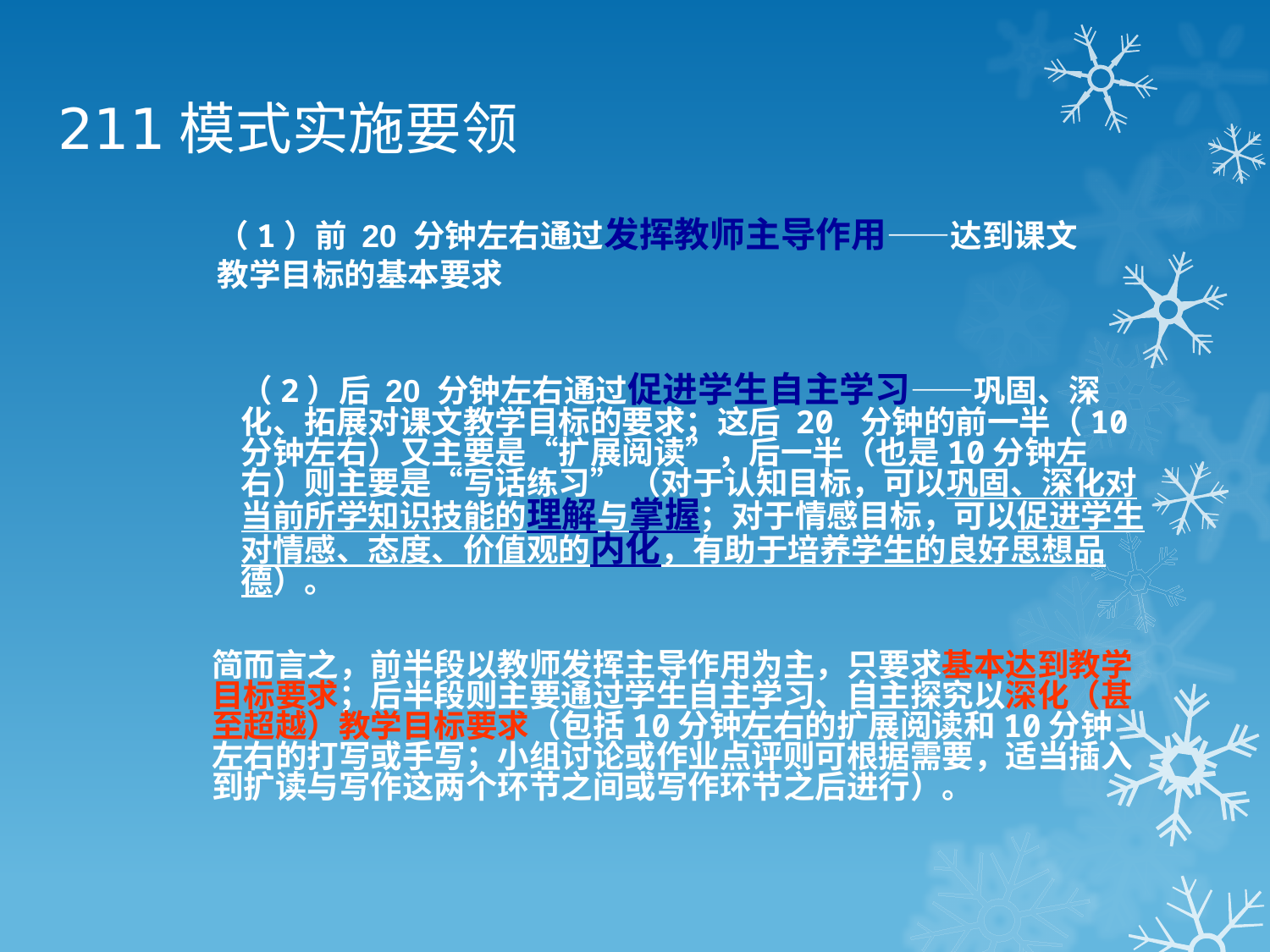

# 211模式实施要领
（1）前 20 分钟左右通过发挥教师主导作用——达到课文教学目标的基本要求
（2）后 20 分钟左右通过促进学生自主学习——巩固、深化、拓展对课文教学目标的要求；这后 20 分钟的前一半（10分钟左右）又主要是“扩展阅读”，后一半（也是10分钟左右）则主要是“写话练习” （对于认知目标，可以巩固、深化对当前所学知识技能的理解与掌握；对于情感目标，可以促进学生对情感、态度、价值观的内化，有助于培养学生的良好思想品德）。
简而言之，前半段以教师发挥主导作用为主，只要求基本达到教学目标要求；后半段则主要通过学生自主学习、自主探究以深化（甚至超越）教学目标要求（包括10分钟左右的扩展阅读和10分钟左右的打写或手写；小组讨论或作业点评则可根据需要，适当插入到扩读与写作这两个环节之间或写作环节之后进行）。